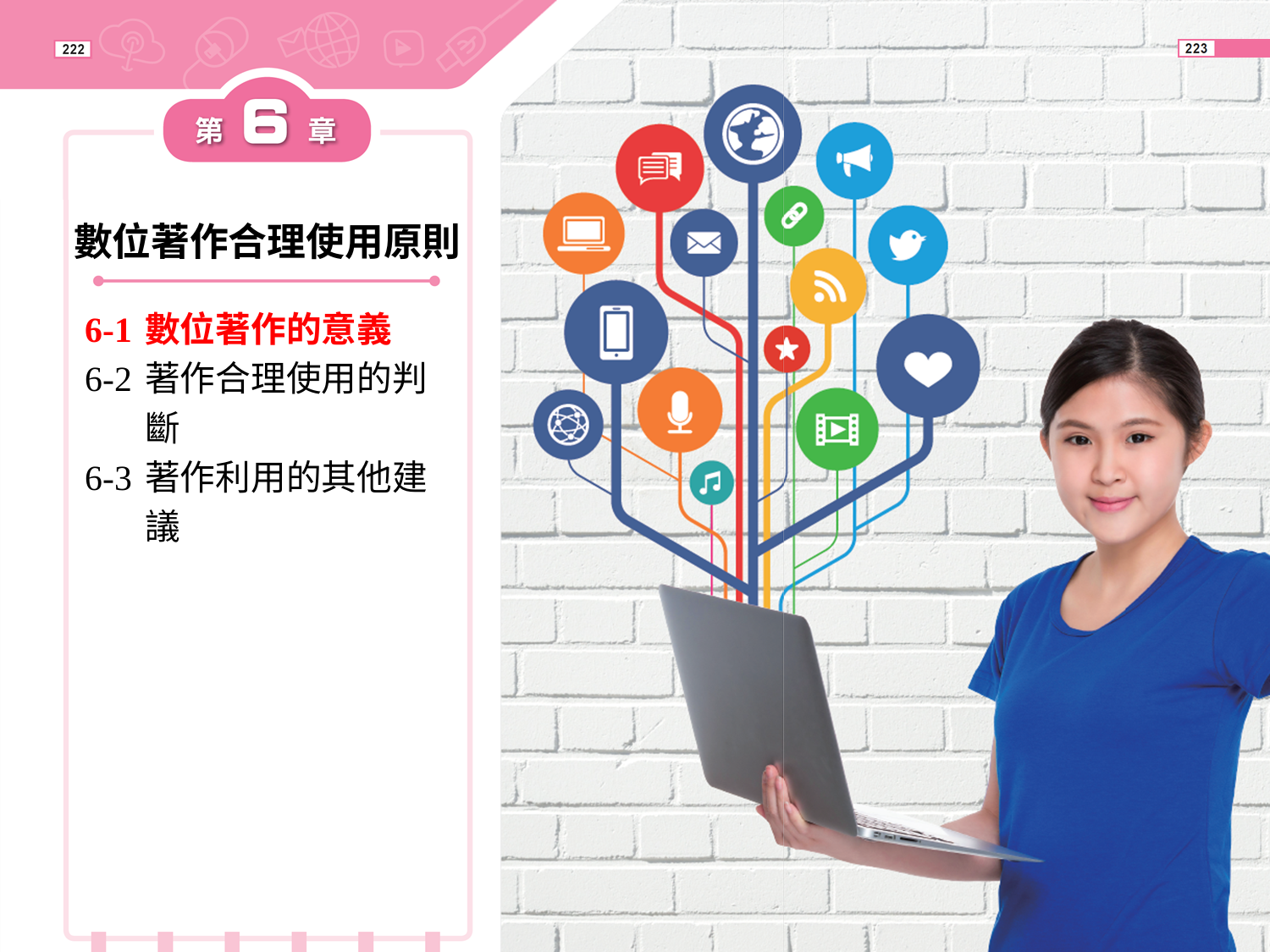

數位著作合理使用原則
6-1	數位著作的意義
6-2	著作合理使用的判斷
6-3	著作利用的其他建議